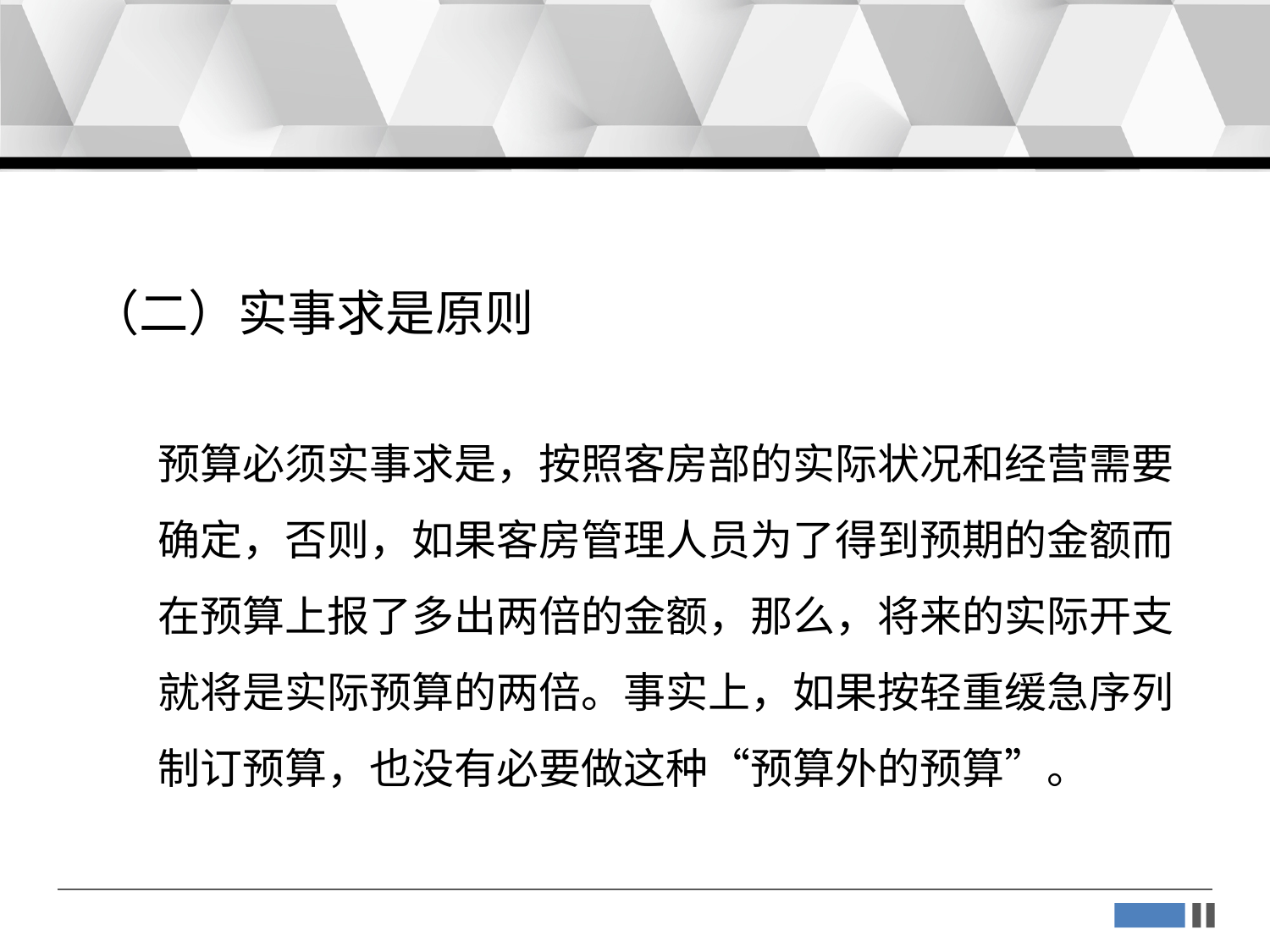

（二）实事求是原则
预算必须实事求是，按照客房部的实际状况和经营需要确定，否则，如果客房管理人员为了得到预期的金额而在预算上报了多出两倍的金额，那么，将来的实际开支就将是实际预算的两倍。事实上，如果按轻重缓急序列制订预算，也没有必要做这种“预算外的预算”。